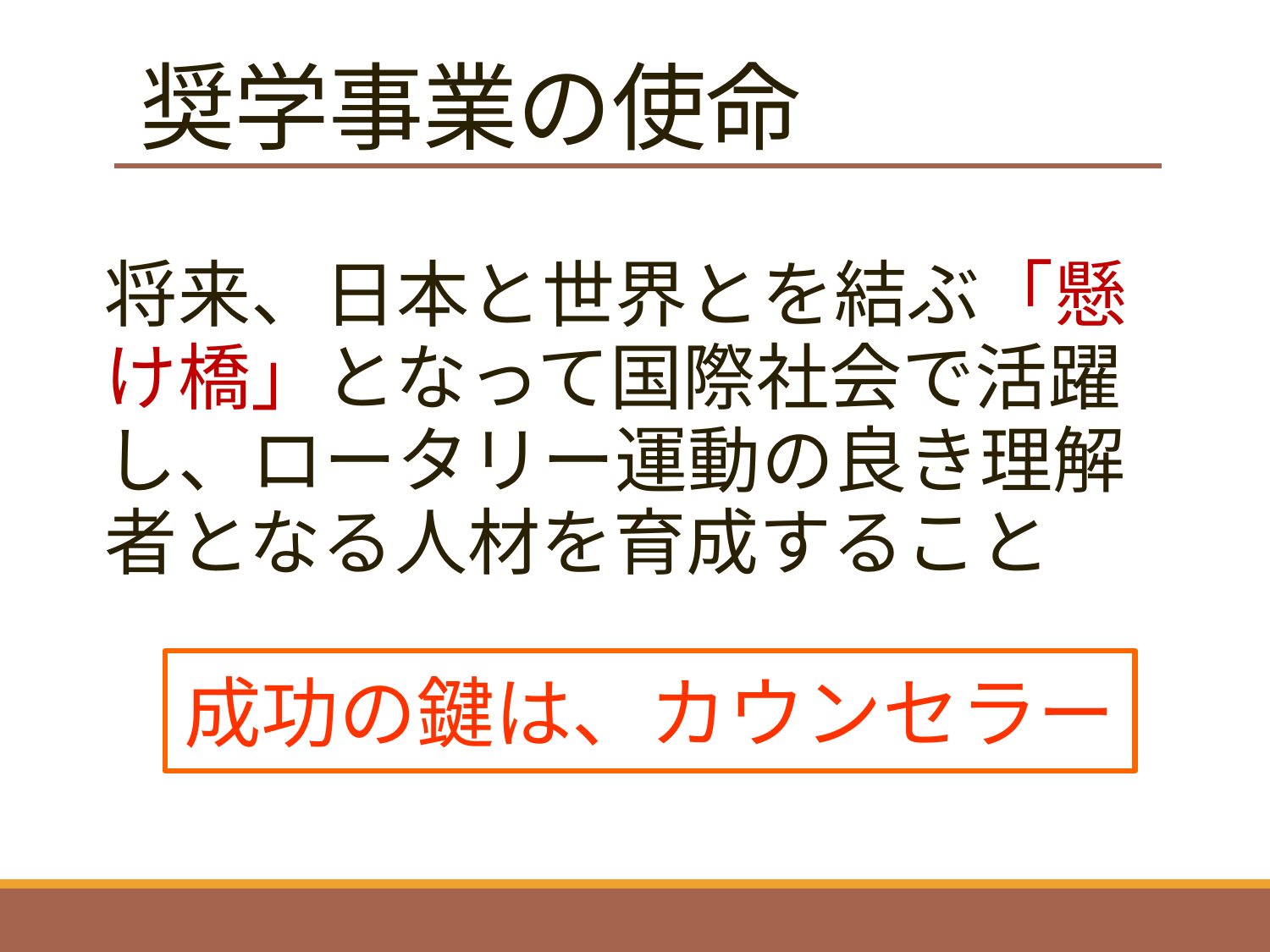

# 奨学事業の使命
将来、日本と世界とを結ぶ「懸け橋」となって国際社会で活躍し、ロータリー運動の良き理解者となる人材を育成すること

成功の鍵は、カウンセラー